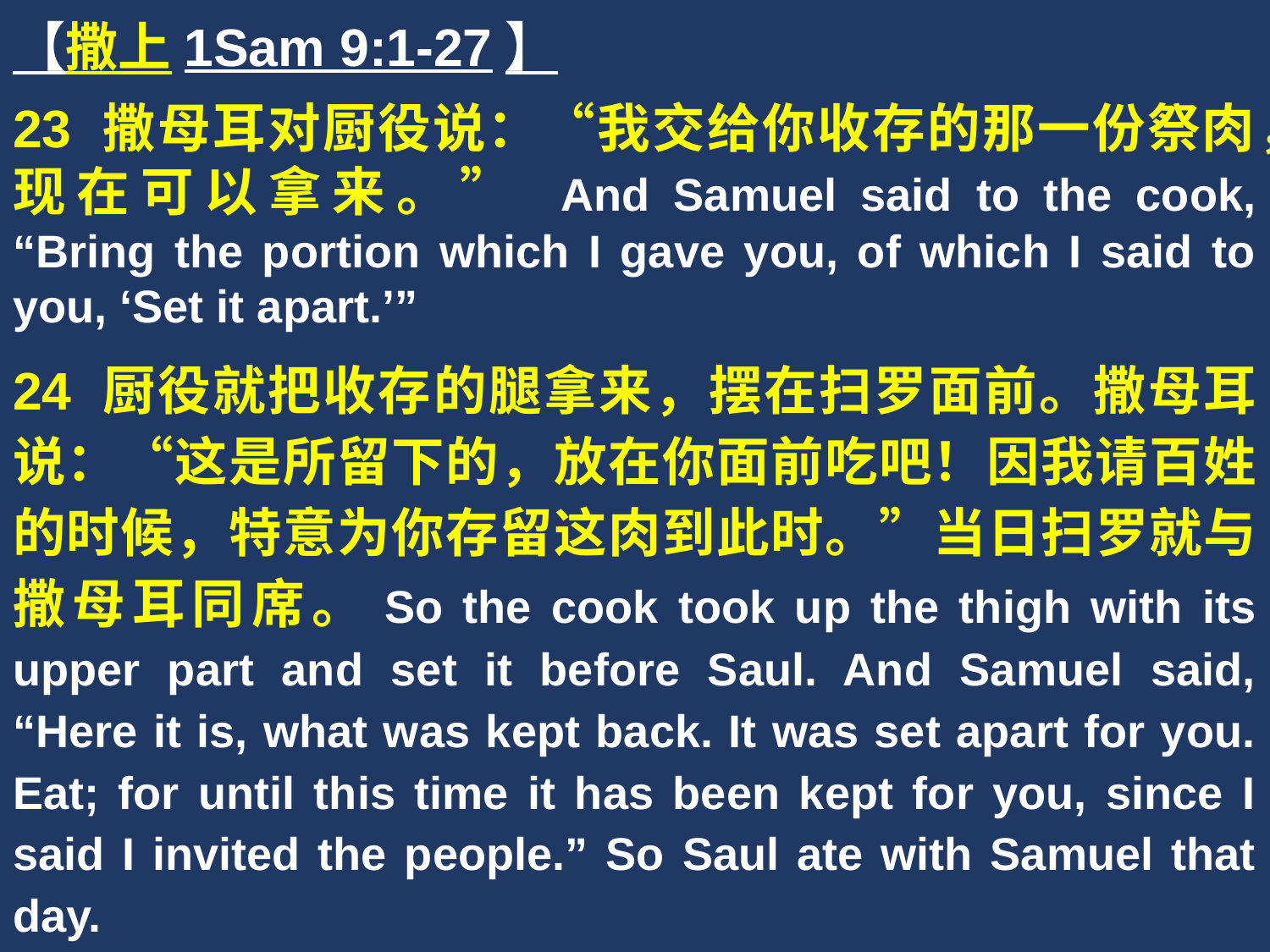

【撒上1Sam 9:1-27】
23 撒母耳对厨役说：“我交给你收存的那一份祭肉，现在可以拿来。” And Samuel said to the cook, “Bring the portion which I gave you, of which I said to you, ‘Set it apart.’”
24 厨役就把收存的腿拿来，摆在扫罗面前。撒母耳说：“这是所留下的，放在你面前吃吧！因我请百姓的时候，特意为你存留这肉到此时。”当日扫罗就与撒母耳同席。So the cook took up the thigh with its upper part and set it before Saul. And Samuel said, “Here it is, what was kept back. It was set apart for you. Eat; for until this time it has been kept for you, since I said I invited the people.” So Saul ate with Samuel that day.